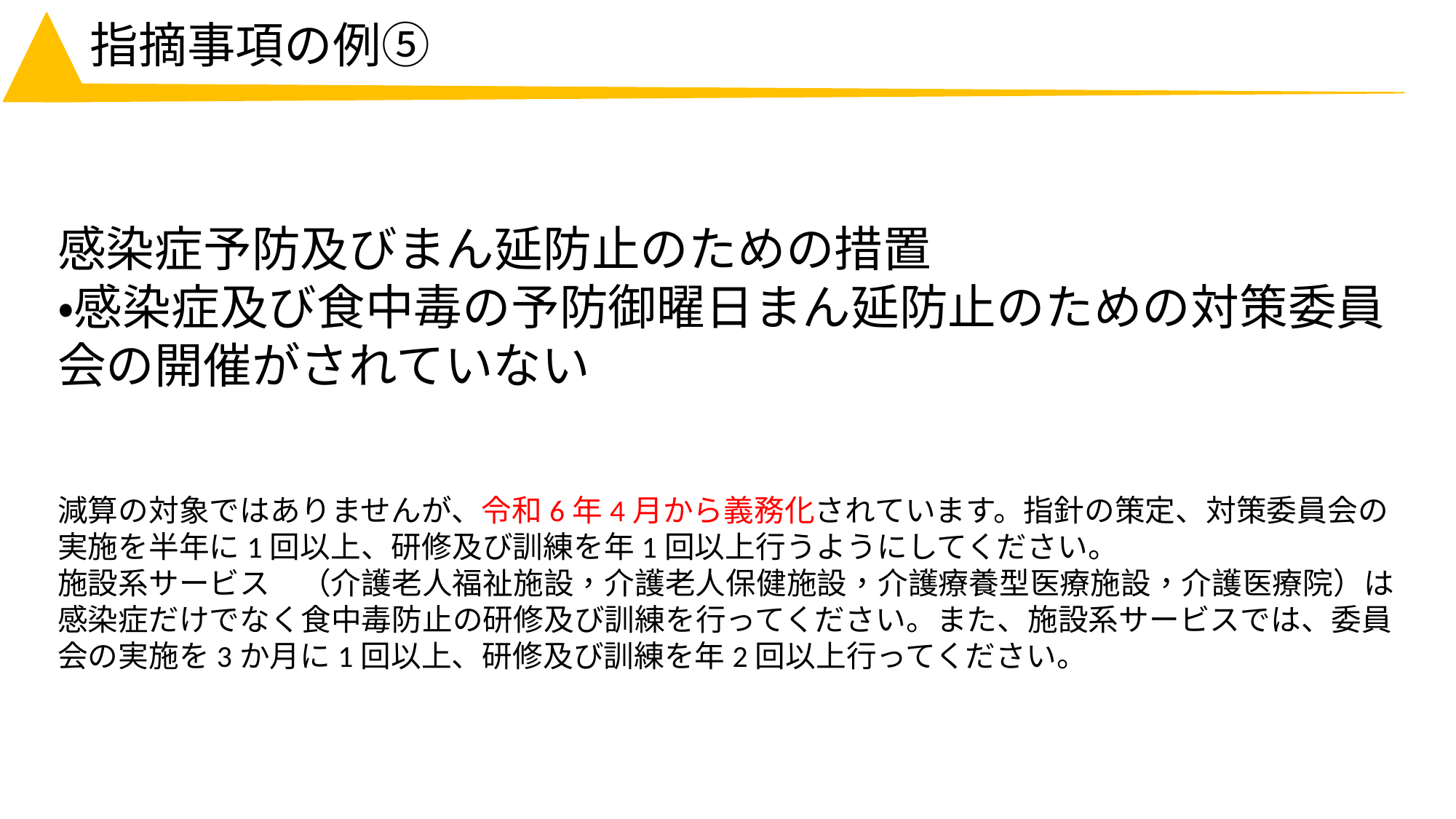

# 指摘事項の例⑤
感染症予防及びまん延防止のための措置
・感染症及び食中毒の予防御曜日まん延防止のための対策委員会の開催がされていない

減算の対象ではありませんが、令和6年4月から義務化されています。指針の策定、対策委員会の実施を半年に1回以上、研修及び訓練を年1回以上行うようにしてください。
施設系サービス　（介護老人福祉施設，介護老人保健施設，介護療養型医療施設，介護医療院）は感染症だけでなく食中毒防止の研修及び訓練を行ってください。また、施設系サービスでは、委員会の実施を3か月に1回以上、研修及び訓練を年2回以上行ってください。